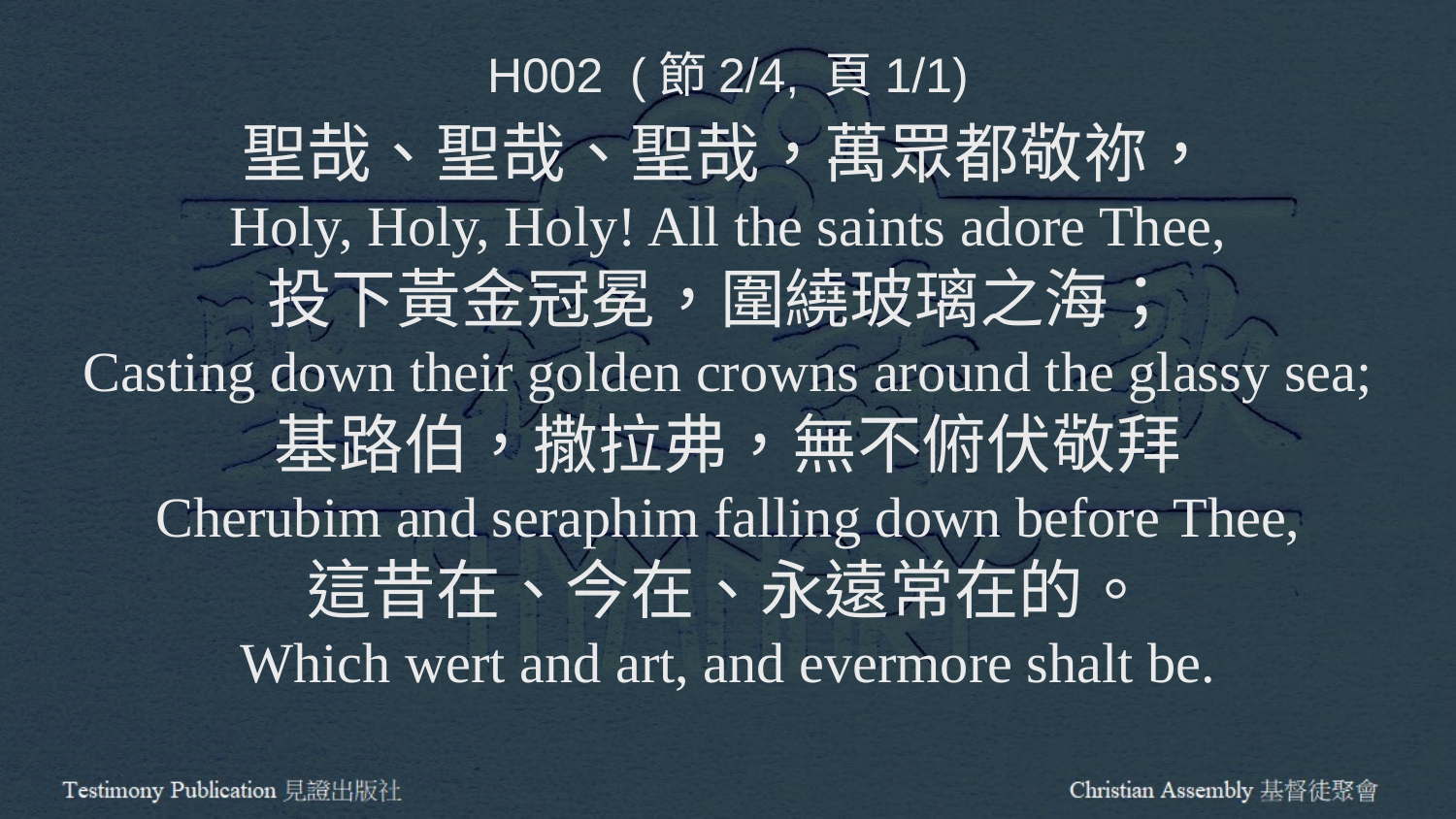

H002  (節2/4, 頁1/1)
聖哉、聖哉、聖哉，萬眾都敬祢，
Holy, Holy, Holy! All the saints adore Thee,
投下黃金冠冕，圍繞玻璃之海；
Casting down their golden crowns around the glassy sea;
基路伯，撒拉弗，無不俯伏敬拜
Cherubim and seraphim falling down before Thee,
這昔在、今在、永遠常在的。
Which wert and art, and evermore shalt be.